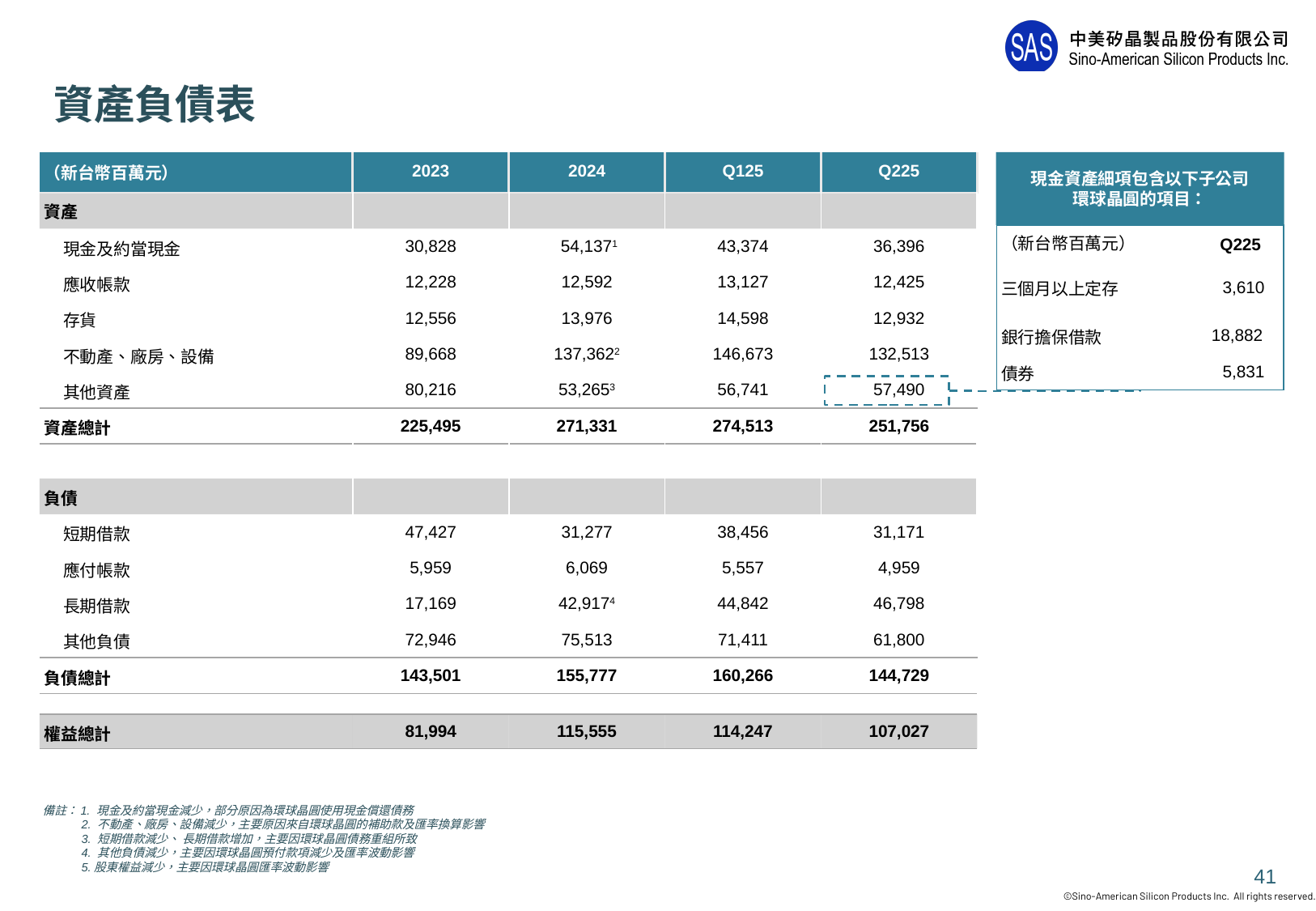

# 資產負債表
| （新台幣百萬元） | 2023 | 2024 | Q125 | Q225 |
| --- | --- | --- | --- | --- |
| 資產 |  |  |  |  |
| 現金及約當現金 | 30,828 | 54,1371 | 43,374 | 36,396 |
| 應收帳款 | 12,228 | 12,592 | 13,127 | 12,425 |
| 存貨 | 12,556 | 13,976 | 14,598 | 12,932 |
| 不動產、廠房、設備 | 89,668 | 137,3622 | 146,673 | 132,513 |
| 其他資產 | 80,216 | 53,2653 | 56,741 | 57,490 |
| 資產總計 | 225,495 | 271,331 | 274,513 | 251,756 |
|  |  |  |  |  |
| 負債 |  |  |  |  |
| 短期借款 | 47,427 | 31,277 | 38,456 | 31,171 |
| 應付帳款 | 5,959 | 6,069 | 5,557 | 4,959 |
| 長期借款 | 17,169 | 42,9174 | 44,842 | 46,798 |
| 其他負債 | 72,946 | 75,513 | 71,411 | 61,800 |
| 負債總計 | 143,501 | 155,777 | 160,266 | 144,729 |
|  |  |  |  |  |
| 權益總計 | 81,994 | 115,555 | 114,247 | 107,027 |
現金資產細項包含以下子公司
環球晶圓的項目：
| （新台幣百萬元） | Q225 |
| --- | --- |
| 三個月以上定存 | 3,610 |
| 銀行擔保借款 | 18,882 |
| 債券 | 5,831 |

備註：1. 現金及約當現金減少，部分原因為環球晶圓使用現金償還債務
            2. 不動產、廠房、設備減少，主要原因來自環球晶圓的補助款及匯率換算影響
            3. 短期借款減少、 長期借款增加，主要因環球晶圓債務重組所致
            4. 其他負債減少，主要因環球晶圓預付款項減少及匯率波動影響
            5.股東權益減少，主要因環球晶圓匯率波動影響
41